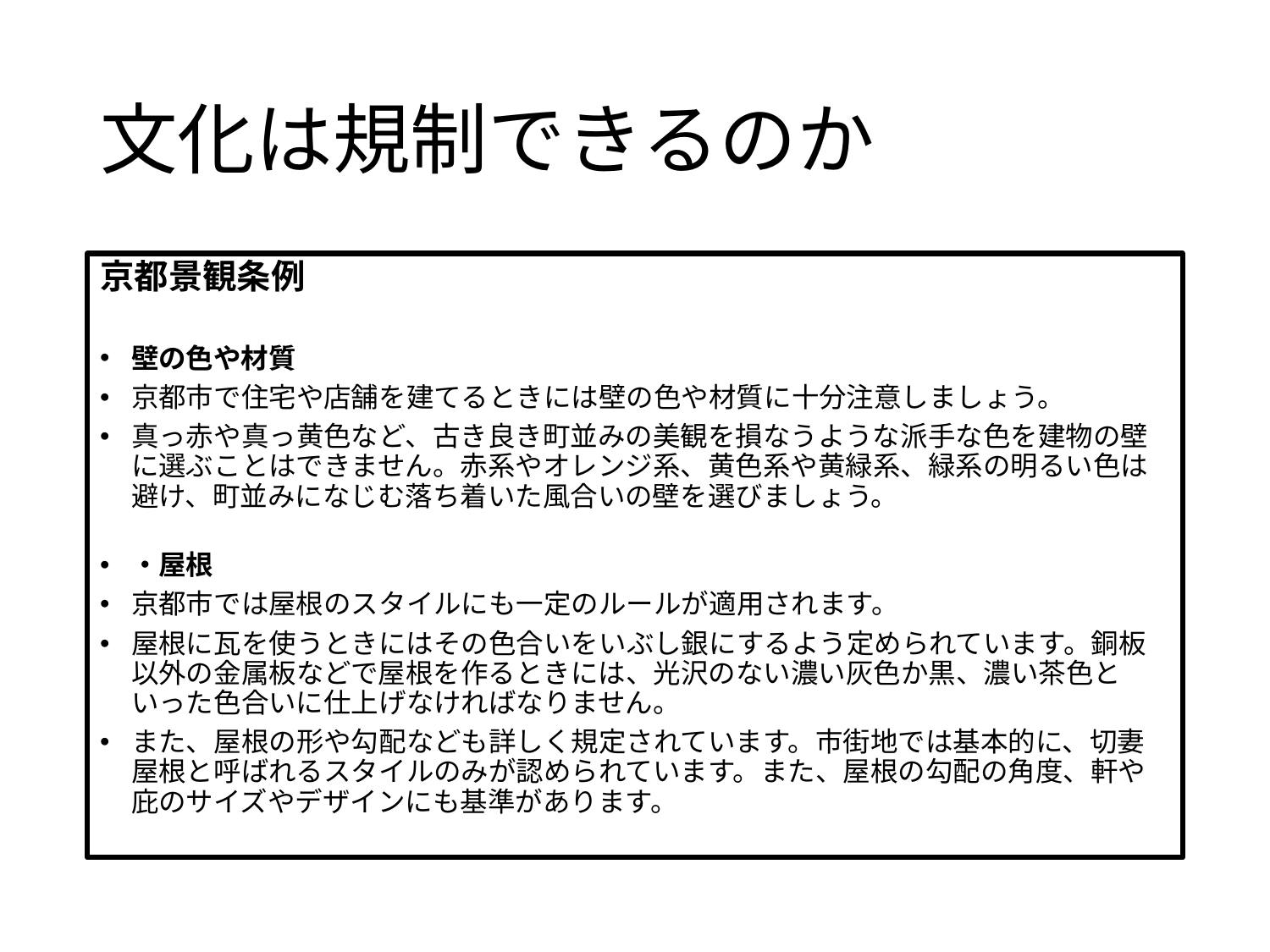

# 文化は規制できるのか
京都景観条例

壁の色や材質
京都市で住宅や店舗を建てるときには壁の色や材質に十分注意しましょう。
真っ赤や真っ黄色など、古き良き町並みの美観を損なうような派手な色を建物の壁に選ぶことはできません。赤系やオレンジ系、黄色系や黄緑系、緑系の明るい色は避け、町並みになじむ落ち着いた風合いの壁を選びましょう。
・屋根
京都市では屋根のスタイルにも一定のルールが適用されます。
屋根に瓦を使うときにはその色合いをいぶし銀にするよう定められています。銅板以外の金属板などで屋根を作るときには、光沢のない濃い灰色か黒、濃い茶色といった色合いに仕上げなければなりません。
また、屋根の形や勾配なども詳しく規定されています。市街地では基本的に、切妻屋根と呼ばれるスタイルのみが認められています。また、屋根の勾配の角度、軒や庇のサイズやデザインにも基準があります。